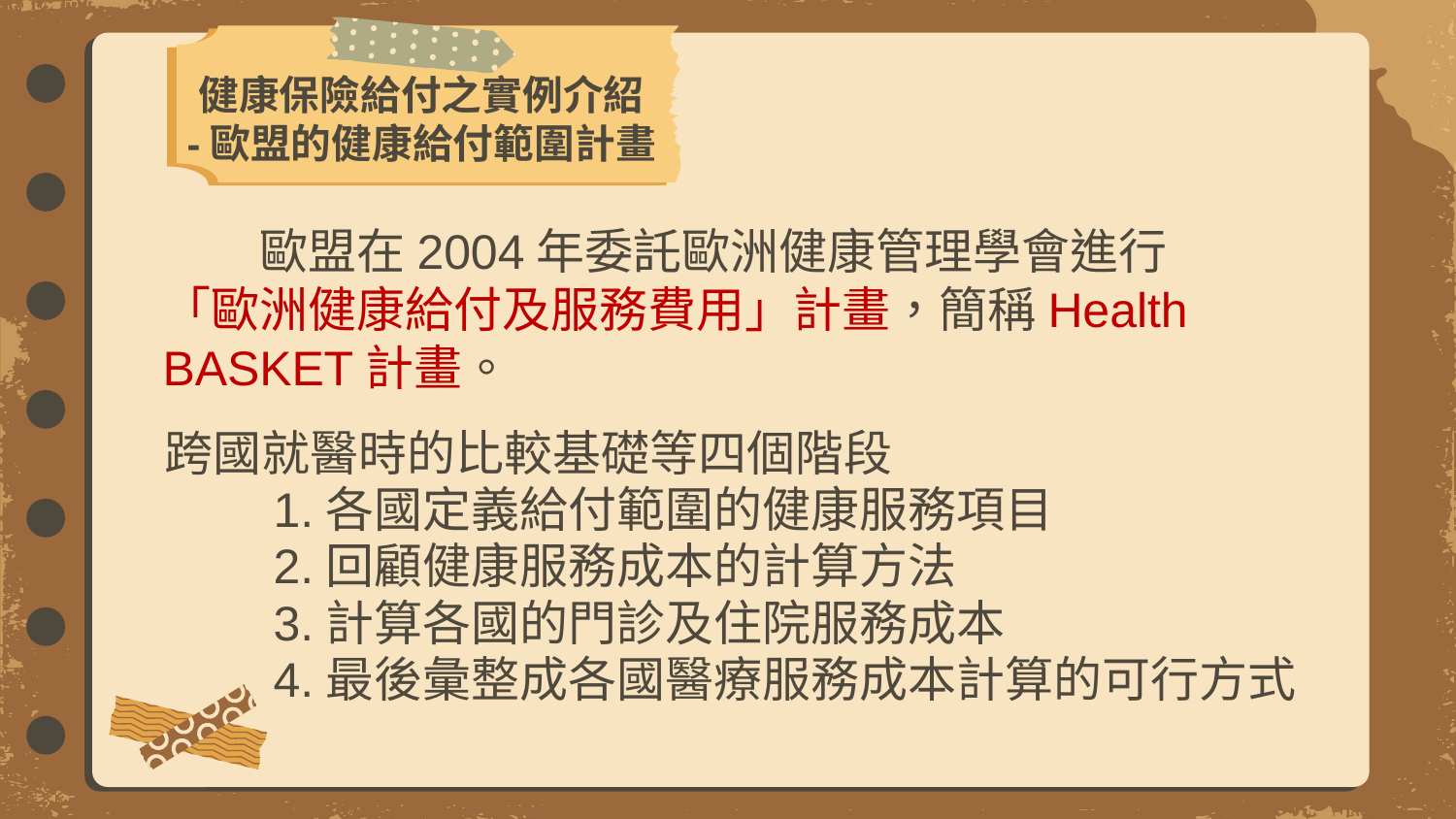

健康保險給付之實例介紹
-歐盟的健康給付範圍計畫
　　歐盟在2004年委託歐洲健康管理學會進行「歐洲健康給付及服務費用」計畫，簡稱Health BASKET計畫。
跨國就醫時的比較基礎等四個階段
　　1.各國定義給付範圍的健康服務項目
　　2.回顧健康服務成本的計算方法
　　3.計算各國的門診及住院服務成本
　　4.最後彙整成各國醫療服務成本計算的可行方式